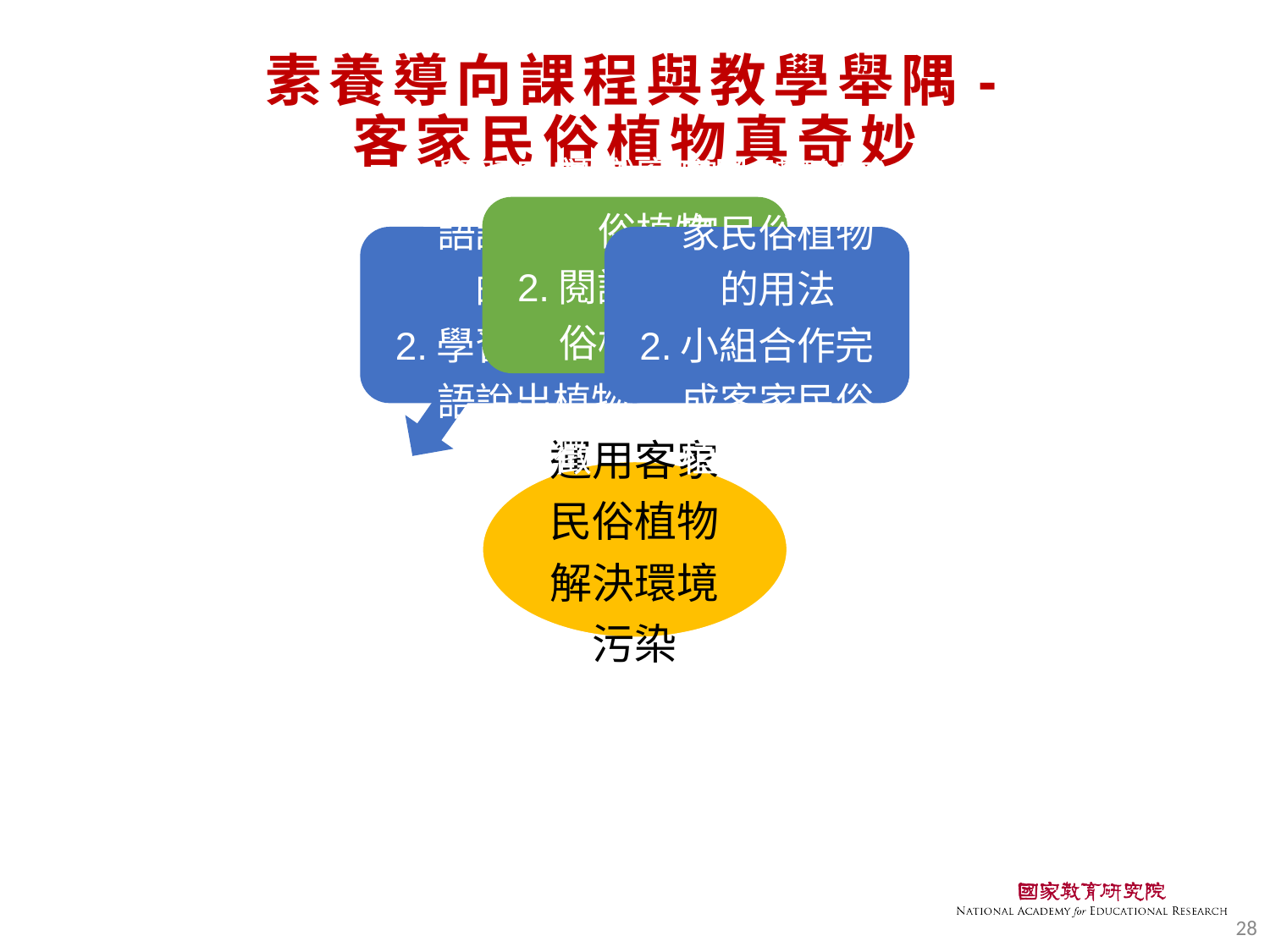

素養導向課程與教學舉隅-
客家民俗植物真奇妙
運用客家民俗植物解決環境污染
28